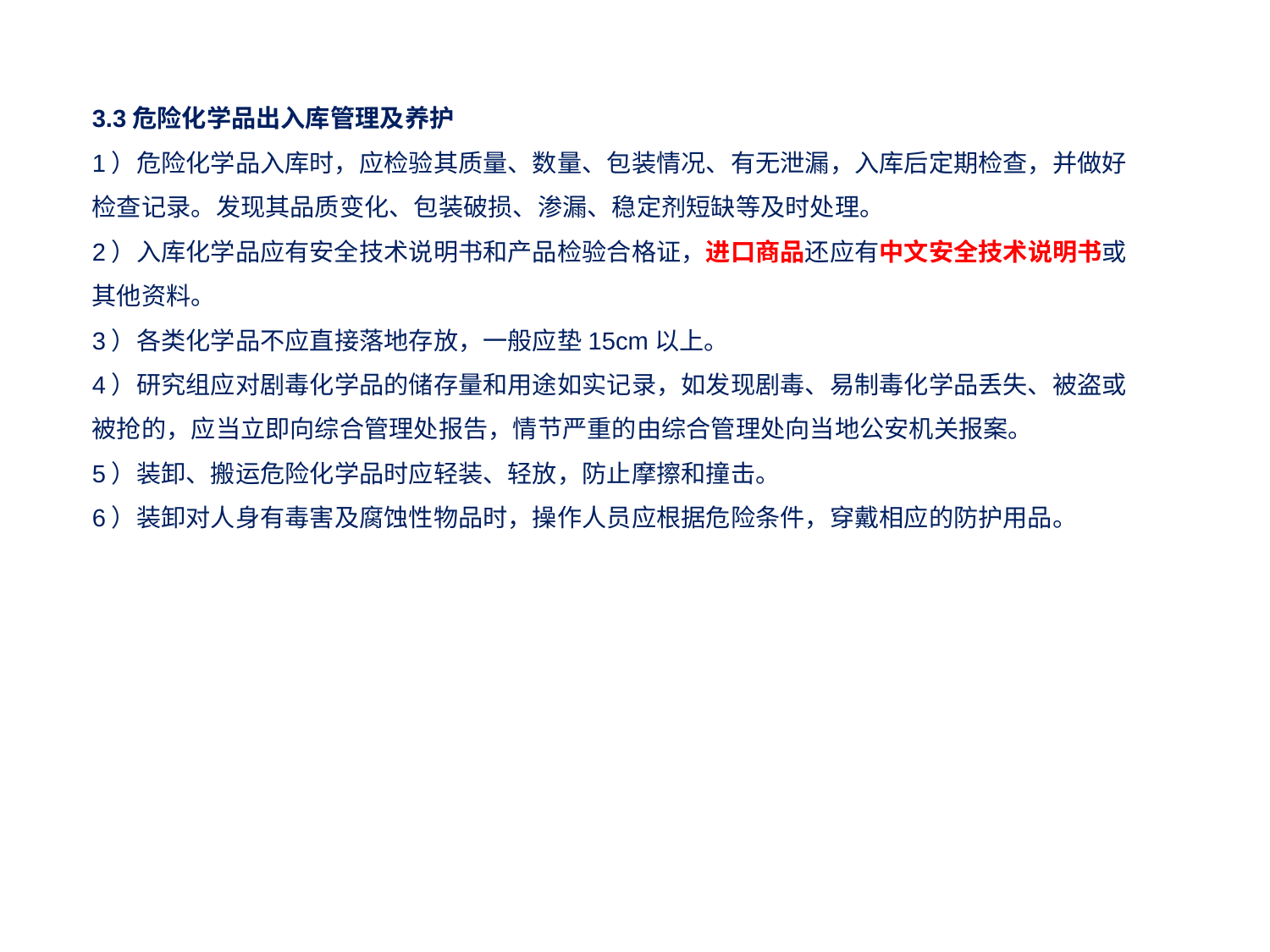

3.3危险化学品出入库管理及养护
1）危险化学品入库时，应检验其质量、数量、包装情况、有无泄漏，入库后定期检查，并做好检查记录。发现其品质变化、包装破损、渗漏、稳定剂短缺等及时处理。
2）入库化学品应有安全技术说明书和产品检验合格证，进口商品还应有中文安全技术说明书或其他资料。
3）各类化学品不应直接落地存放，一般应垫15cm以上。
4）研究组应对剧毒化学品的储存量和用途如实记录，如发现剧毒、易制毒化学品丢失、被盗或被抢的，应当立即向综合管理处报告，情节严重的由综合管理处向当地公安机关报案。
5）装卸、搬运危险化学品时应轻装、轻放，防止摩擦和撞击。
6）装卸对人身有毒害及腐蚀性物品时，操作人员应根据危险条件，穿戴相应的防护用品。